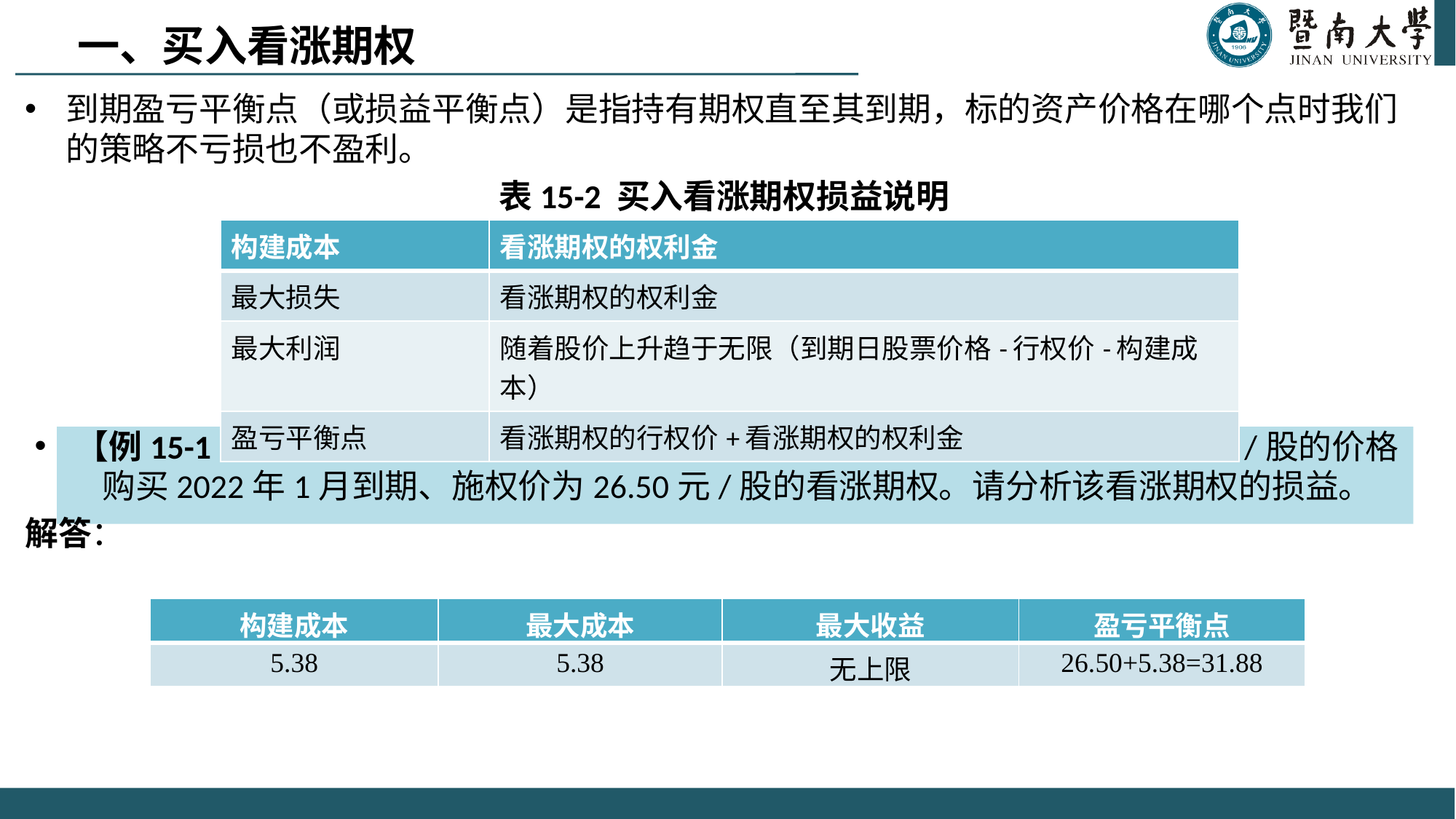

一、买入看涨期权
到期盈亏平衡点（或损益平衡点）是指持有期权直至其到期，标的资产价格在哪个点时我们的策略不亏损也不盈利。
 表15-2 买入看涨期权损益说明

【例15-1】在2021年10月25日，ABC以28.88元/股的价格交易。以5.38元/股的价格购买2022年1月到期、施权价为26.50元/股的看涨期权。请分析该看涨期权的损益。
解答：

| 构建成本 | 看涨期权的权利金 |
| --- | --- |
| 最大损失 | 看涨期权的权利金 |
| 最大利润 | 随着股价上升趋于无限（到期日股票价格-行权价-构建成本） |
| 盈亏平衡点 | 看涨期权的行权价+看涨期权的权利金 |

| 构建成本 | 最大成本 | 最大收益 | 盈亏平衡点 |
| --- | --- | --- | --- |
| 5.38 | 5.38 | 无上限 | 26.50+5.38=31.88 |